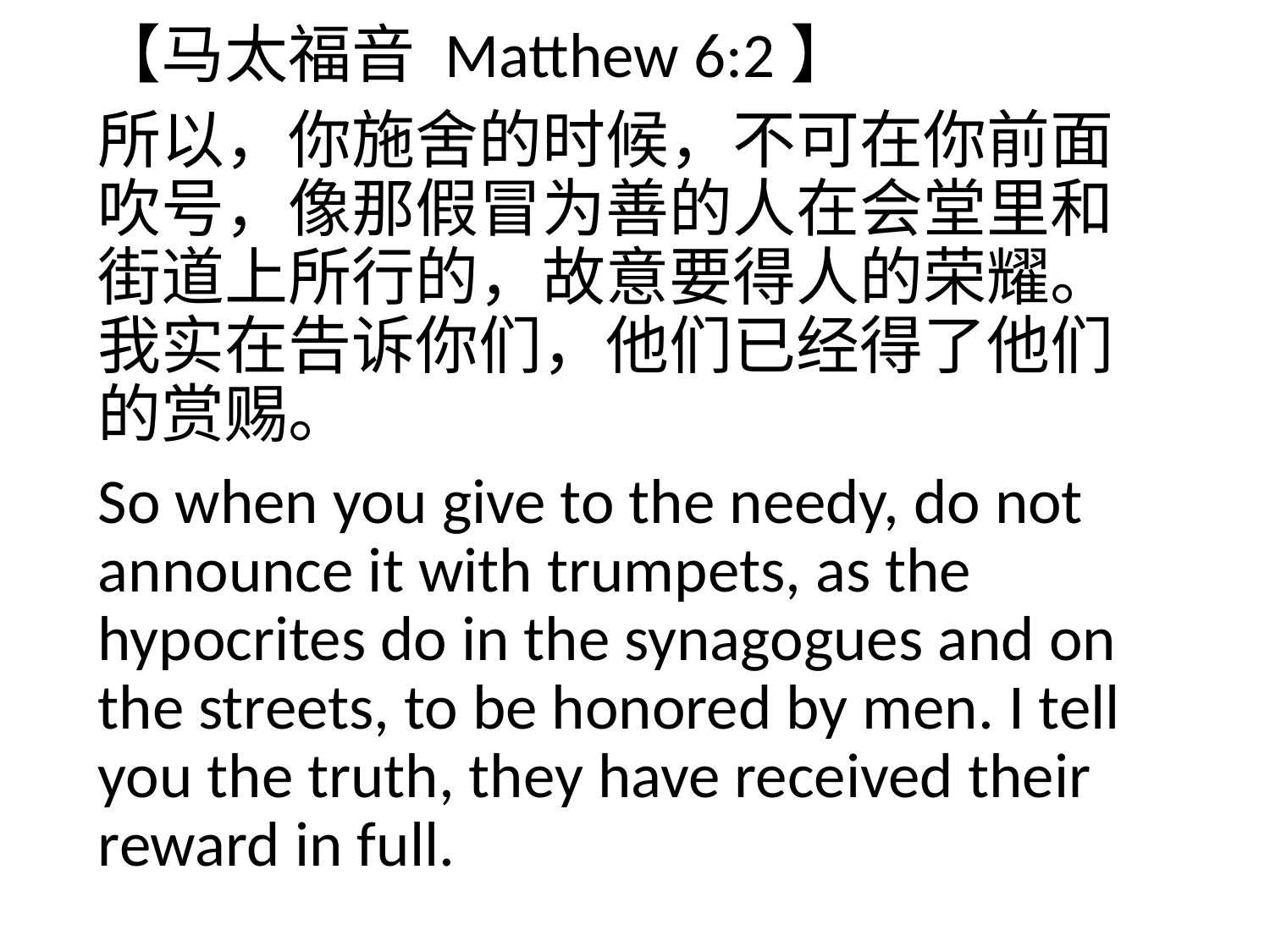

【马太福音 Matthew 6:2】
所以，你施舍的时候，不可在你前面吹号，像那假冒为善的人在会堂里和街道上所行的，故意要得人的荣耀。我实在告诉你们，他们已经得了他们的赏赐。
So when you give to the needy, do not announce it with trumpets, as the hypocrites do in the synagogues and on the streets, to be honored by men. I tell you the truth, they have received their reward in full.